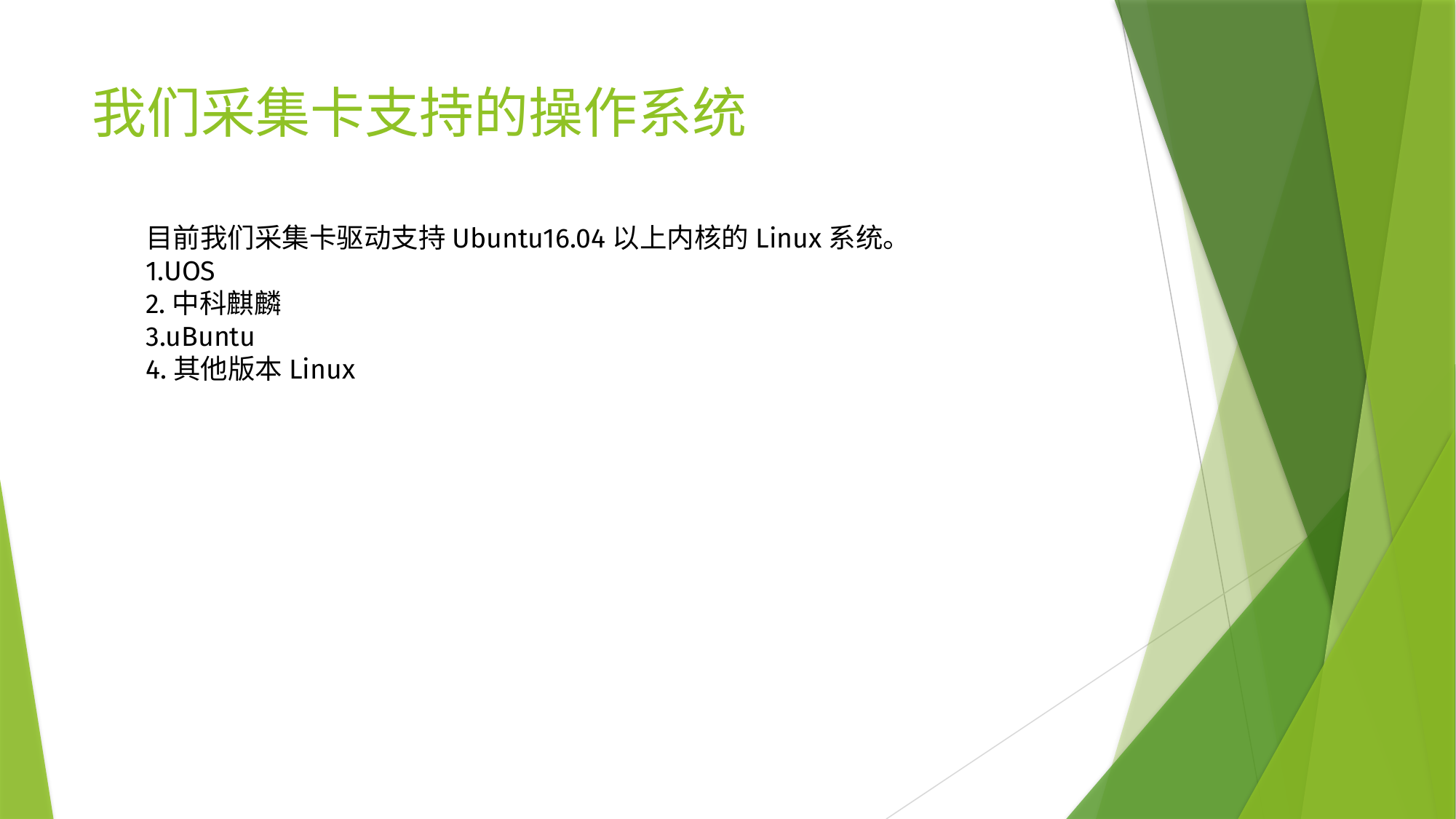

# 我们采集卡支持的操作系统
目前我们采集卡驱动支持Ubuntu16.04以上内核的Linux系统。
1.UOS
2.中科麒麟
3.uBuntu
4.其他版本Linux